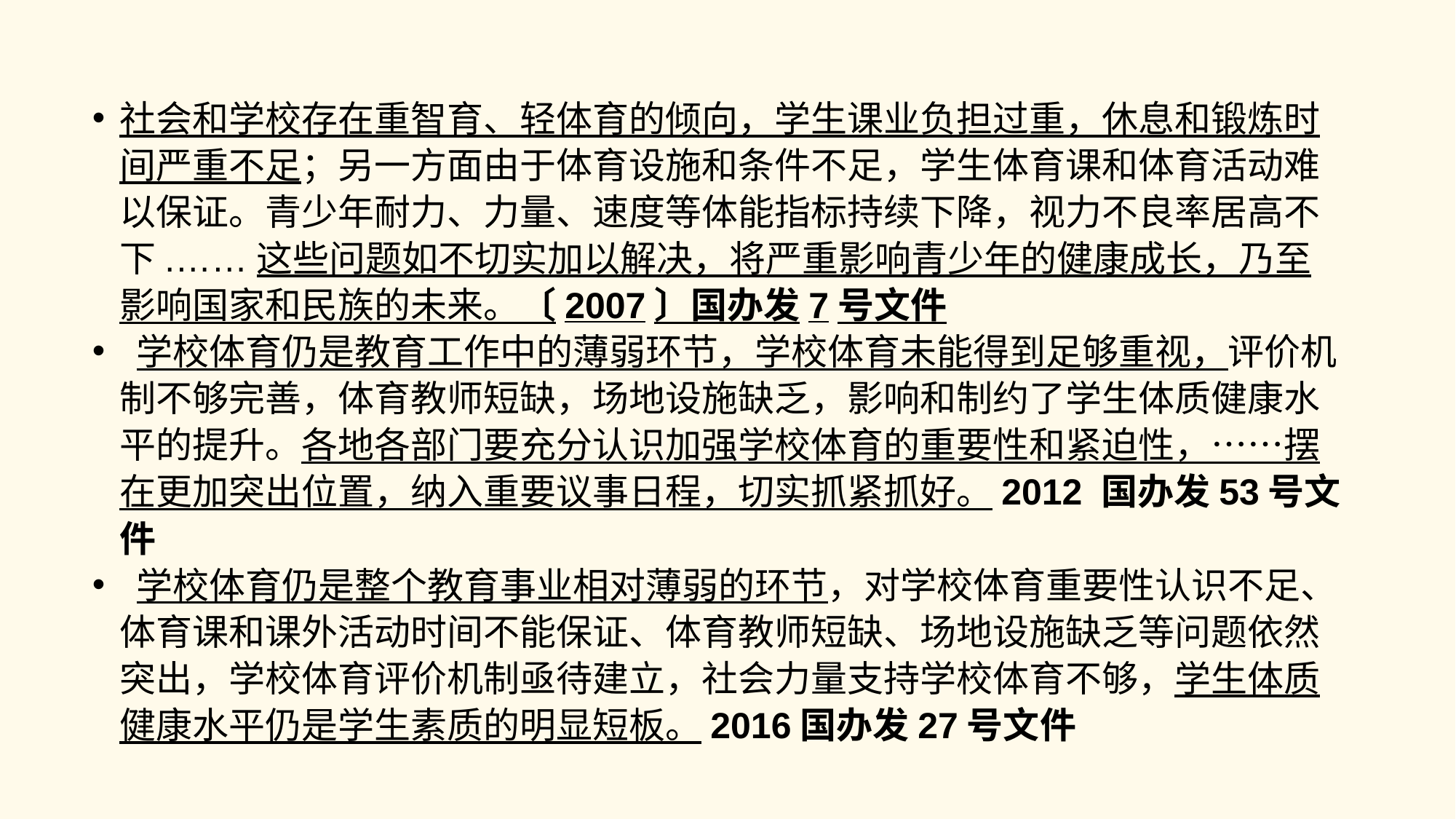

#
社会和学校存在重智育、轻体育的倾向，学生课业负担过重，休息和锻炼时间严重不足；另一方面由于体育设施和条件不足，学生体育课和体育活动难以保证。青少年耐力、力量、速度等体能指标持续下降，视力不良率居高不下.……这些问题如不切实加以解决，将严重影响青少年的健康成长，乃至影响国家和民族的未来。〔2007〕国办发7号文件
 学校体育仍是教育工作中的薄弱环节，学校体育未能得到足够重视，评价机制不够完善，体育教师短缺，场地设施缺乏，影响和制约了学生体质健康水平的提升。各地各部门要充分认识加强学校体育的重要性和紧迫性，……摆在更加突出位置，纳入重要议事日程，切实抓紧抓好。2012 国办发53号文件
 学校体育仍是整个教育事业相对薄弱的环节，对学校体育重要性认识不足、体育课和课外活动时间不能保证、体育教师短缺、场地设施缺乏等问题依然突出，学校体育评价机制亟待建立，社会力量支持学校体育不够，学生体质健康水平仍是学生素质的明显短板。2016国办发27号文件